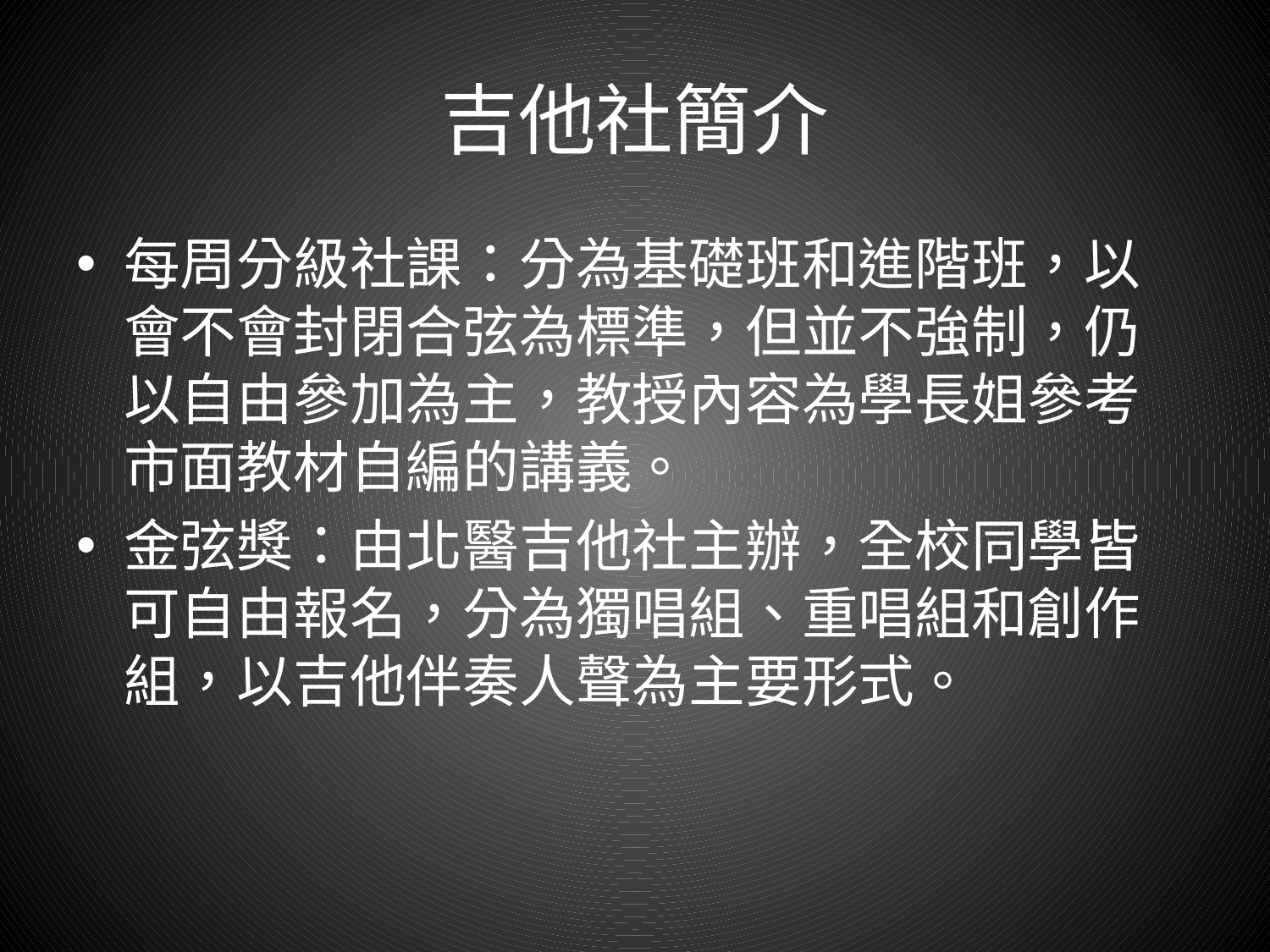

# 吉他社簡介
每周分級社課：分為基礎班和進階班，以會不會封閉合弦為標準，但並不強制，仍以自由參加為主，教授內容為學長姐參考市面教材自編的講義。
金弦獎：由北醫吉他社主辦，全校同學皆可自由報名，分為獨唱組、重唱組和創作組，以吉他伴奏人聲為主要形式。